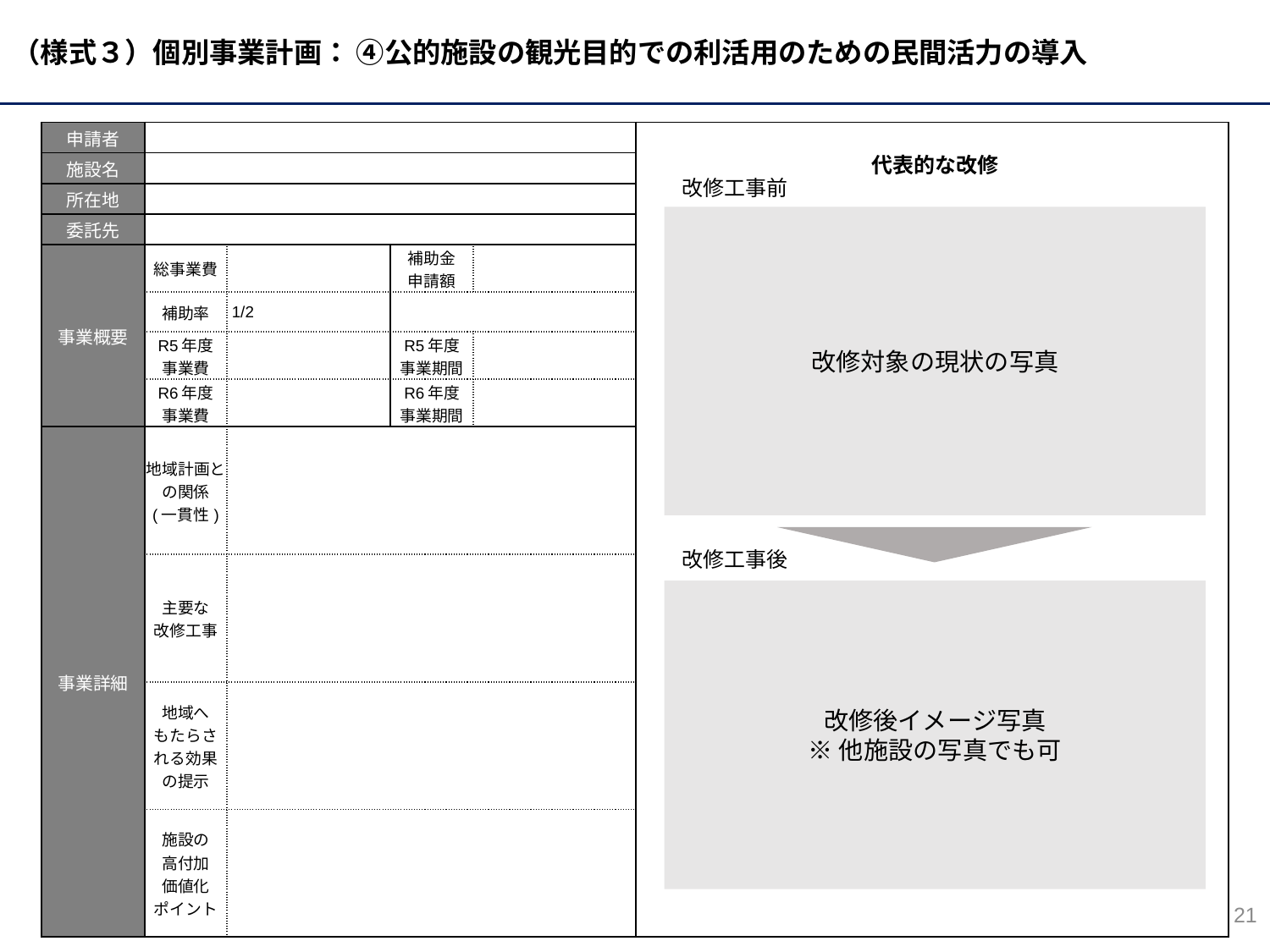

| 申請者 |  |  |  |  |  |
| --- | --- | --- | --- | --- | --- |
| 施設名 |  |  |  |  |  |
| 所在地 |  |  |  |  |  |
| 委託先 |  |  |  |  |  |
| 事業概要 | 総事業費 |  | 補助金 申請額 |  |  |
|  | 補助率 | 1/2 |  |  |  |
|  | R5年度 事業費 |  | R5年度 事業期間 |  |  |
|  | R6年度 事業費 |  | R6年度 事業期間 |  |  |
| 事業詳細 | 地域計画との関係 (一貫性) |  |  |  |  |
|  | 主要な 改修工事 |  |  |  |  |
|  | 地域へ もたらされる効果の提示 |  |  |  |  |
|  | 施設の 高付加 価値化 ポイント |  |  |  |  |
代表的な改修
改修工事前
改修対象の現状の写真

改修工事後
改修後イメージ写真
※他施設の写真でも可
21